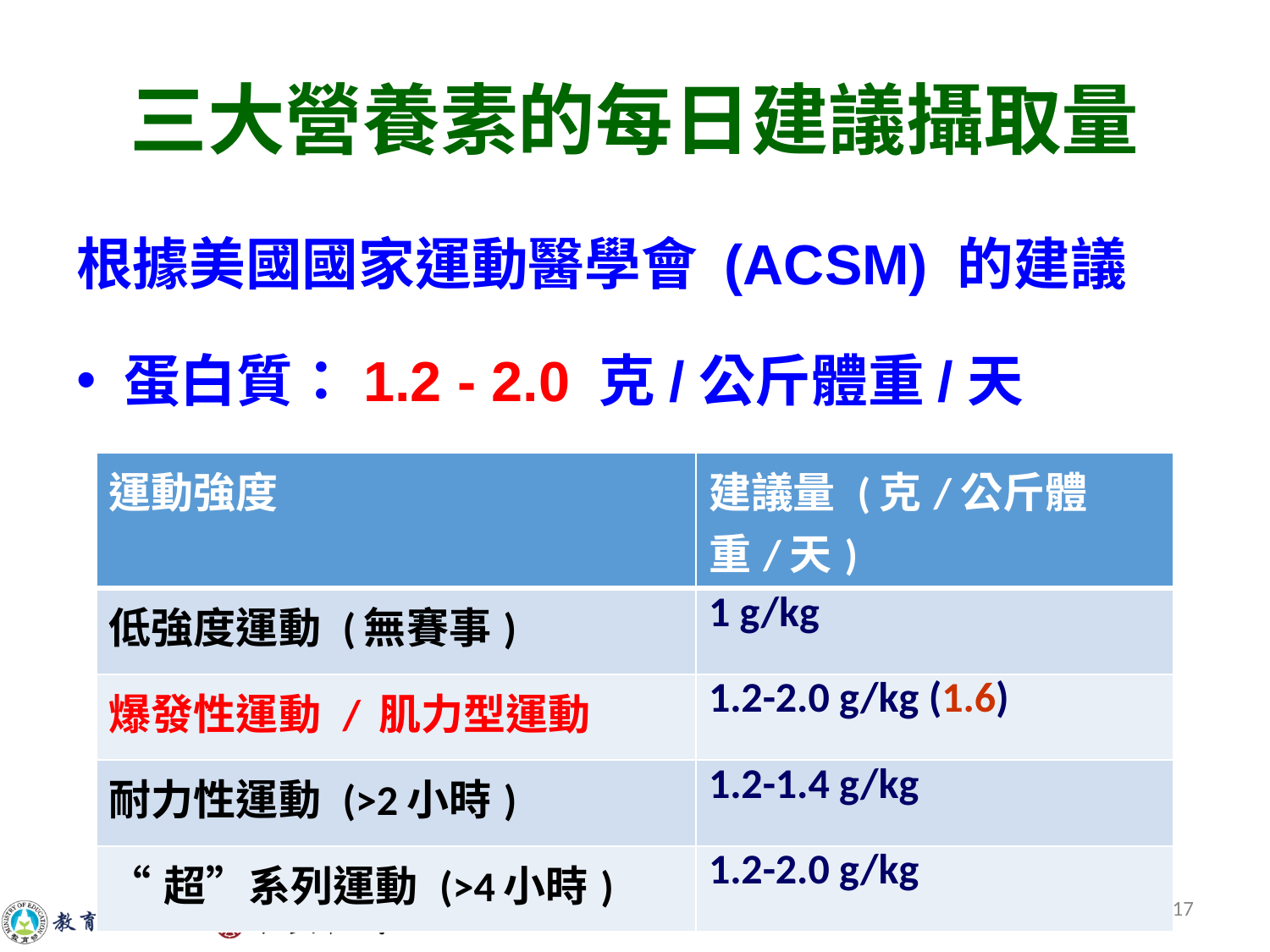

# 三大營養素的每日建議攝取量
根據美國國家運動醫學會 (ACSM) 的建議

蛋白質：1.2 - 2.0 克/公斤體重/天

| 運動強度 | 建議量 (克/公斤體重/天) |
| --- | --- |
| 低強度運動 (無賽事) | 1 g/kg |
| 爆發性運動 / 肌力型運動 | 1.2-2.0 g/kg (1.6) |
| 耐力性運動 (>2小時) | 1.2-1.4 g/kg |
| “超”系列運動 (>4小時) | 1.2-2.0 g/kg |
17